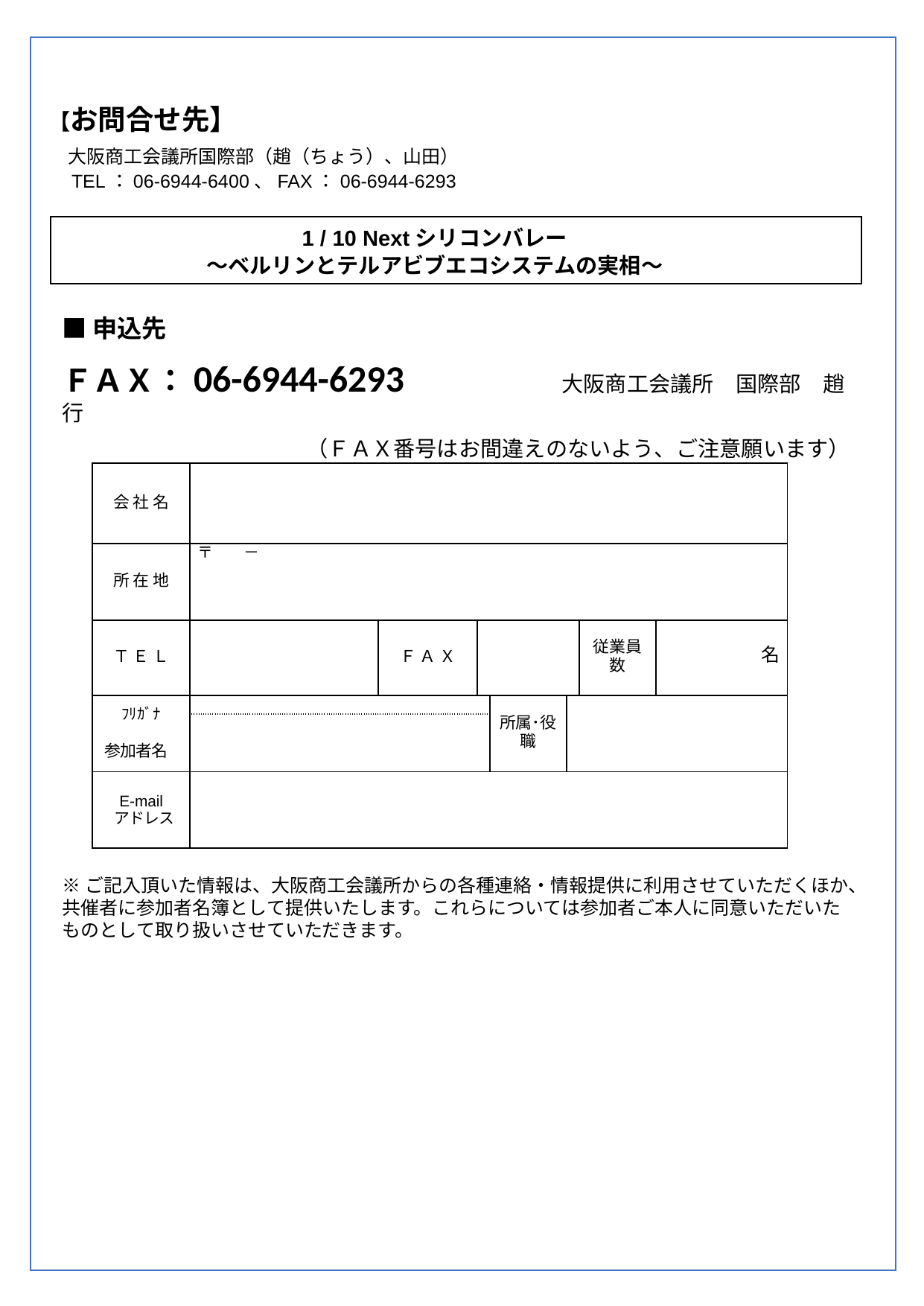

【お問合せ先】
  大阪商工会議所国際部（趙（ちょう）、山田）
　TEL：06-6944-6400、FAX：06-6944-6293
1 / 10 Nextシリコンバレー
～ベルリンとテルアビブエコシステムの実相～
■申込先

ＦＡＸ：06-6944-6293                     大阪商工会議所　国際部　趙行
       （ＦＡＸ番号はお間違えのないよう、ご注意願います）
| 会 社 名 |  |  |  |  |  |  |  |
| --- | --- | --- | --- | --- | --- | --- | --- |
| 所 在 地 | 〒　　－ |  |  |  |  |  |  |
| Ｔ Ｅ Ｌ |  | Ｆ Ａ Ｘ |  |  |  | 従業員数 | 名 |
| ﾌﾘｶﾞﾅ   参加者名 |  |  |  | 所属･役職 |  |  |  |
|  |  |  |  |  |  |  |  |
| E-mail アドレス |  |  |  |  |  |  |  |
※ご記入頂いた情報は、大阪商工会議所からの各種連絡・情報提供に利用させていただくほか、共催者に参加者名簿として提供いたします。これらについては参加者ご本人に同意いただいたものとして取り扱いさせていただきます。